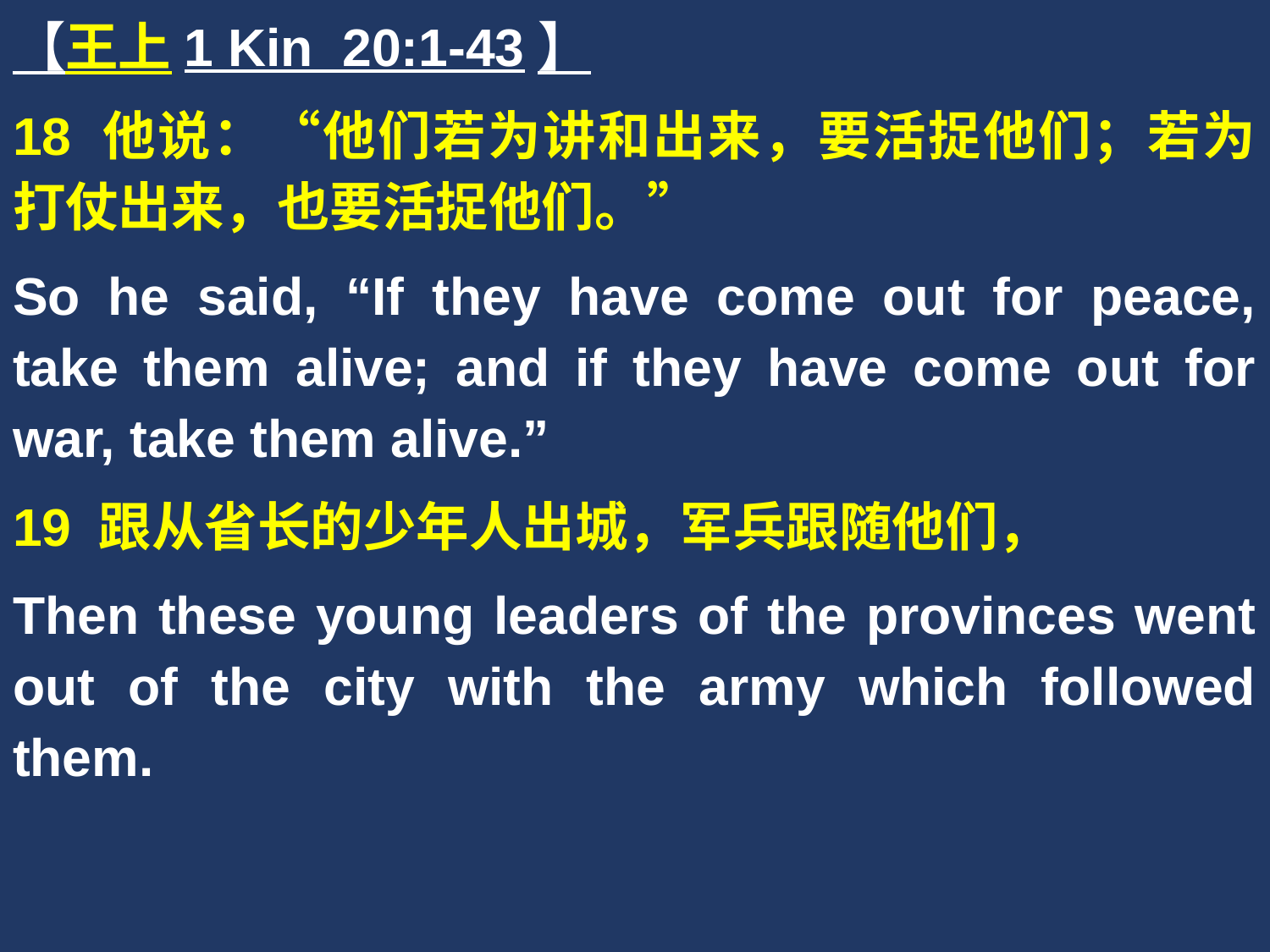

【王上1 Kin  20:1-43】
18 他说：“他们若为讲和出来，要活捉他们；若为打仗出来，也要活捉他们。”
So he said, “If they have come out for peace, take them alive; and if they have come out for war, take them alive.”
19 跟从省长的少年人出城，军兵跟随他们，
Then these young leaders of the provinces went out of the city with the army which followed them.